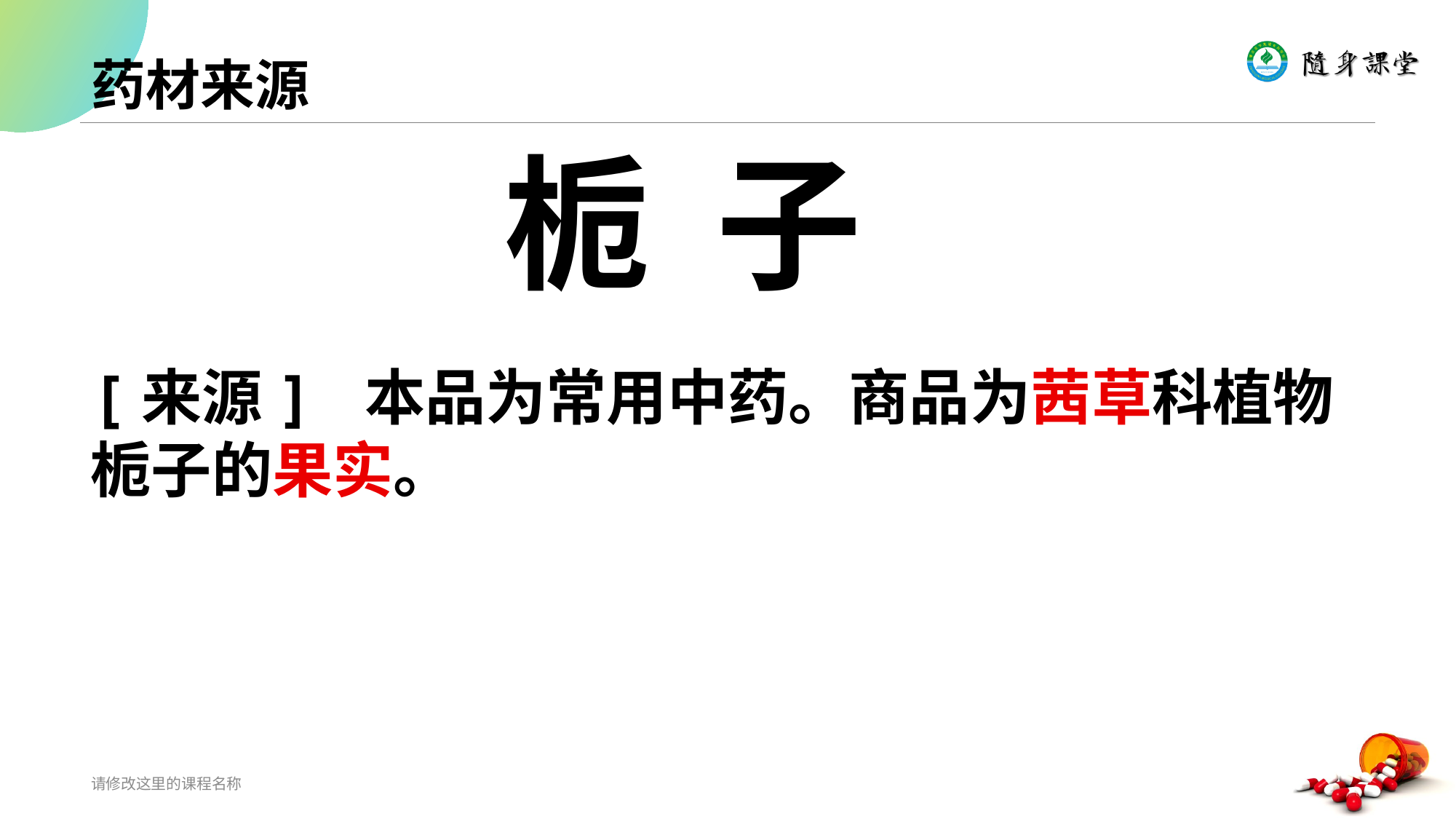

# 药材来源
 栀  子

[来源] 本品为常用中药。商品为茜草科植物栀子的果实。
请修改这里的课程名称
4